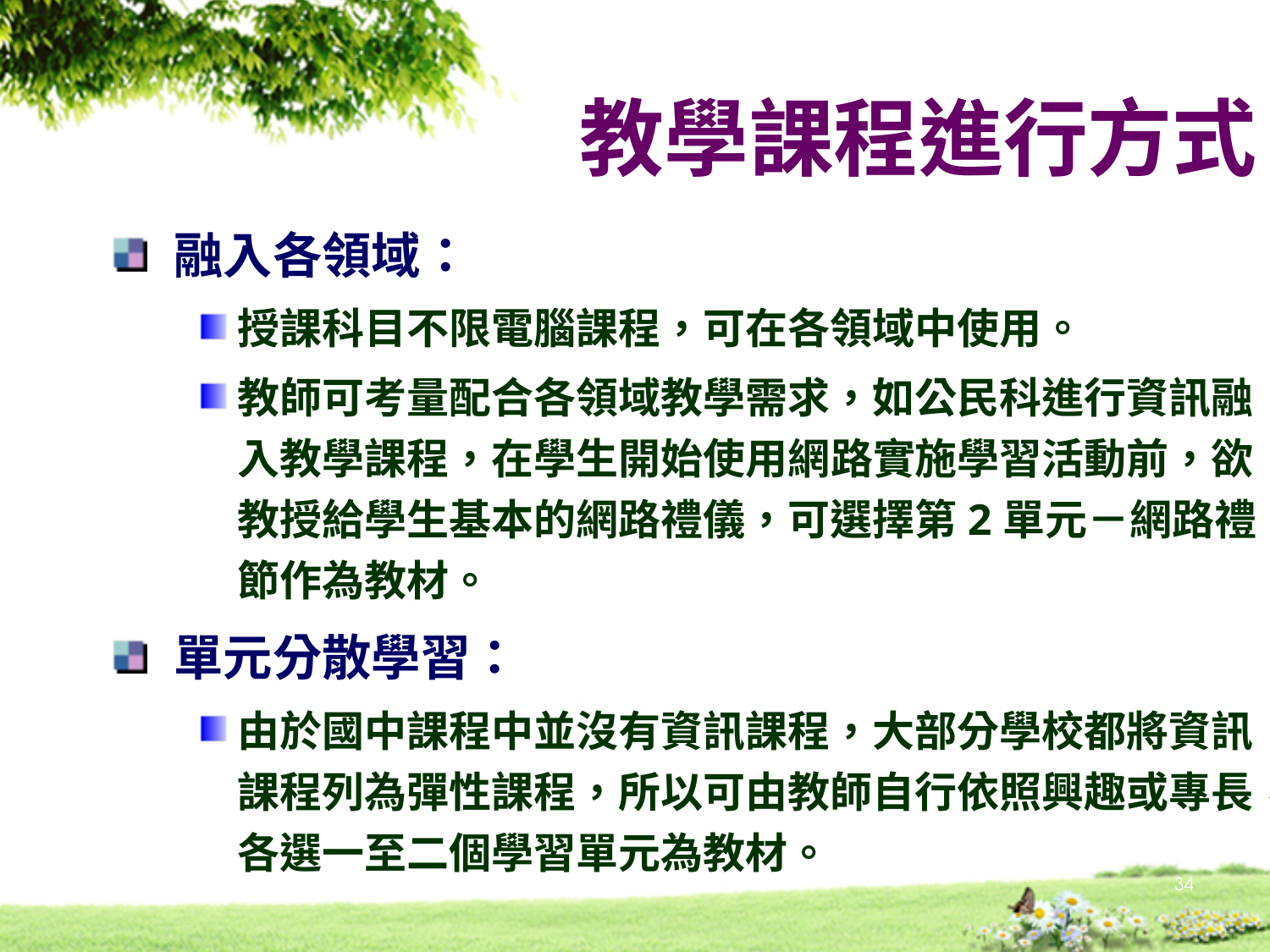

教學課程進行方式
融入各領域：
授課科目不限電腦課程，可在各領域中使用。
教師可考量配合各領域教學需求，如公民科進行資訊融入教學課程，在學生開始使用網路實施學習活動前，欲教授給學生基本的網路禮儀，可選擇第2單元－網路禮節作為教材。
單元分散學習：
由於國中課程中並沒有資訊課程，大部分學校都將資訊課程列為彈性課程，所以可由教師自行依照興趣或專長，各選一至二個學習單元為教材。
34